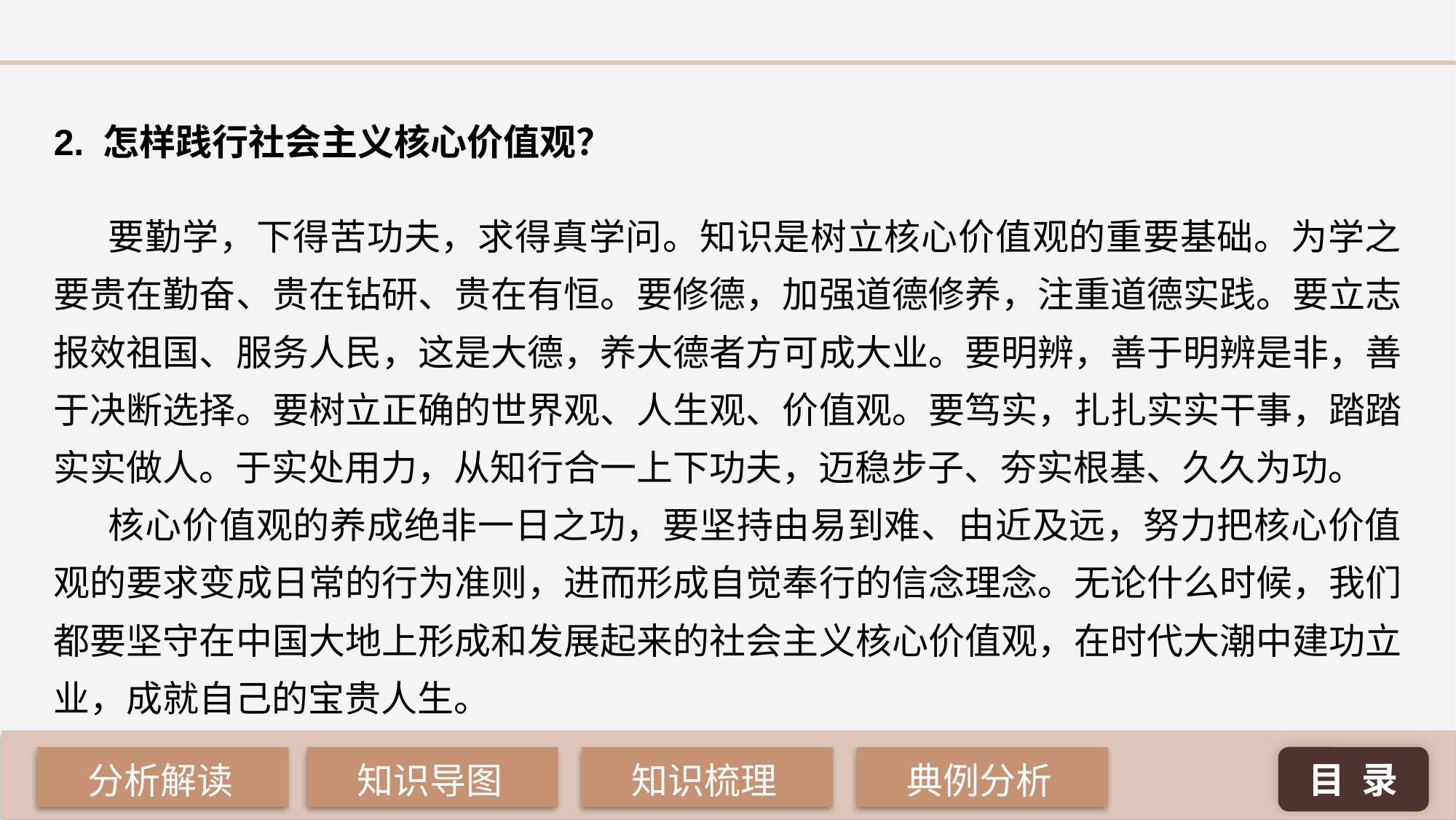

2. 怎样践行社会主义核心价值观？
要勤学，下得苦功夫，求得真学问。知识是树立核心价值观的重要基础。为学之要贵在勤奋、贵在钻研、贵在有恒。要修德，加强道德修养，注重道德实践。要立志报效祖国、服务人民，这是大德，养大德者方可成大业。要明辨，善于明辨是非，善于决断选择。要树立正确的世界观、人生观、价值观。要笃实，扎扎实实干事，踏踏实实做人。于实处用力，从知行合一上下功夫，迈稳步子、夯实根基、久久为功。
核心价值观的养成绝非一日之功，要坚持由易到难、由近及远，努力把核心价值观的要求变成日常的行为准则，进而形成自觉奉行的信念理念。无论什么时候，我们都要坚守在中国大地上形成和发展起来的社会主义核心价值观，在时代大潮中建功立业，成就自己的宝贵人生。